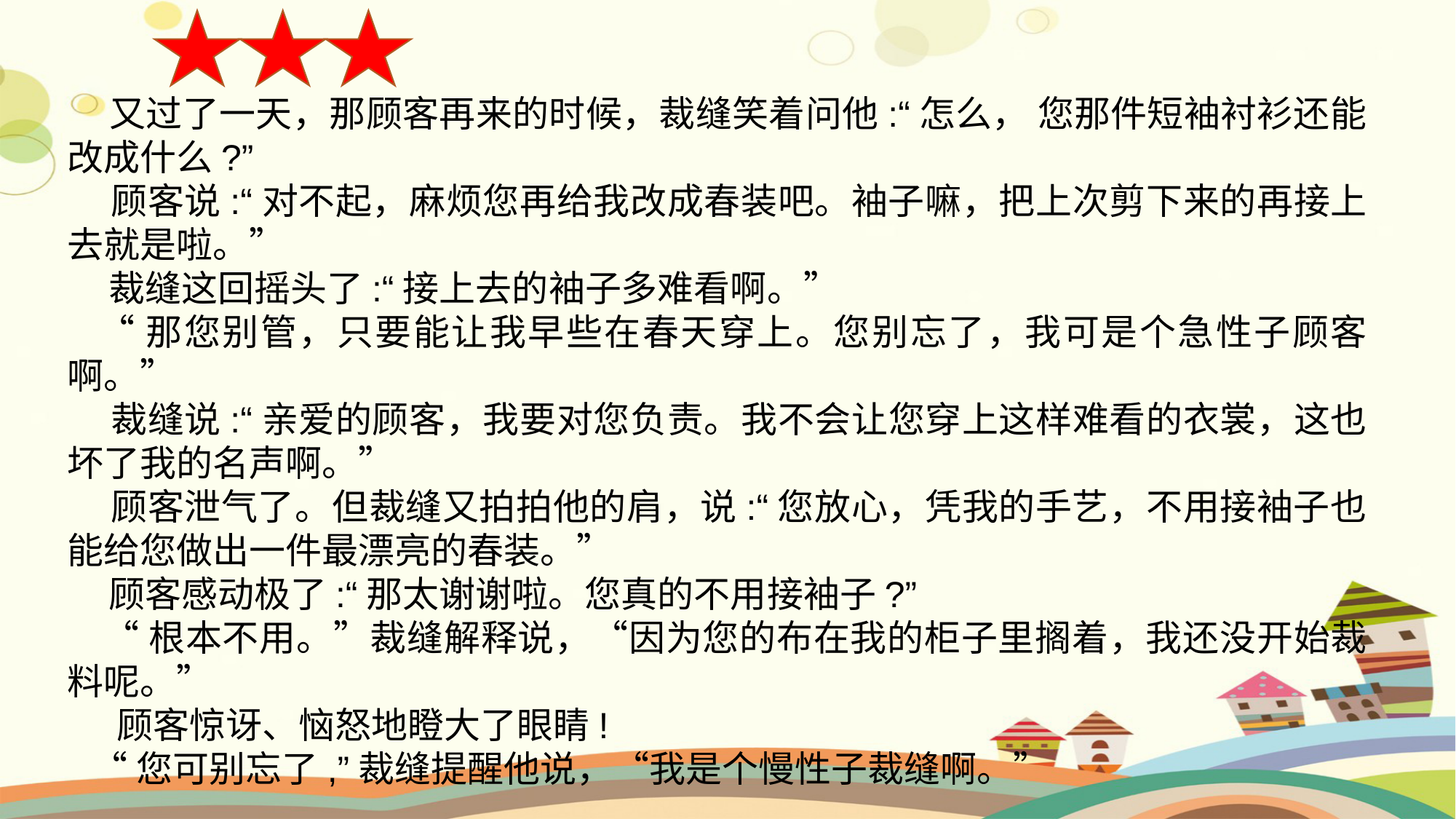

又过了一天，那顾客再来的时候，裁缝笑着问他:“怎么， 您那件短袖衬衫还能改成什么?”
    顾客说:“对不起，麻烦您再给我改成春装吧。袖子嘛，把上次剪下来的再接上去就是啦。”
    裁缝这回摇头了:“接上去的袖子多难看啊。”
   “那您别管，只要能让我早些在春天穿上。您别忘了，我可是个急性子顾客啊。”
    裁缝说:“亲爱的顾客，我要对您负责。我不会让您穿上这样难看的衣裳，这也坏了我的名声啊。”
    顾客泄气了。但裁缝又拍拍他的肩，说:“您放心，凭我的手艺，不用接袖子也能给您做出一件最漂亮的春装。”
    顾客感动极了:“那太谢谢啦。您真的不用接袖子?”
    “根本不用。”裁缝解释说，“因为您的布在我的柜子里搁着，我还没开始裁料呢。”
     顾客惊讶、恼怒地瞪大了眼睛!
   “您可别忘了,”裁缝提醒他说，“我是个慢性子裁缝啊。”